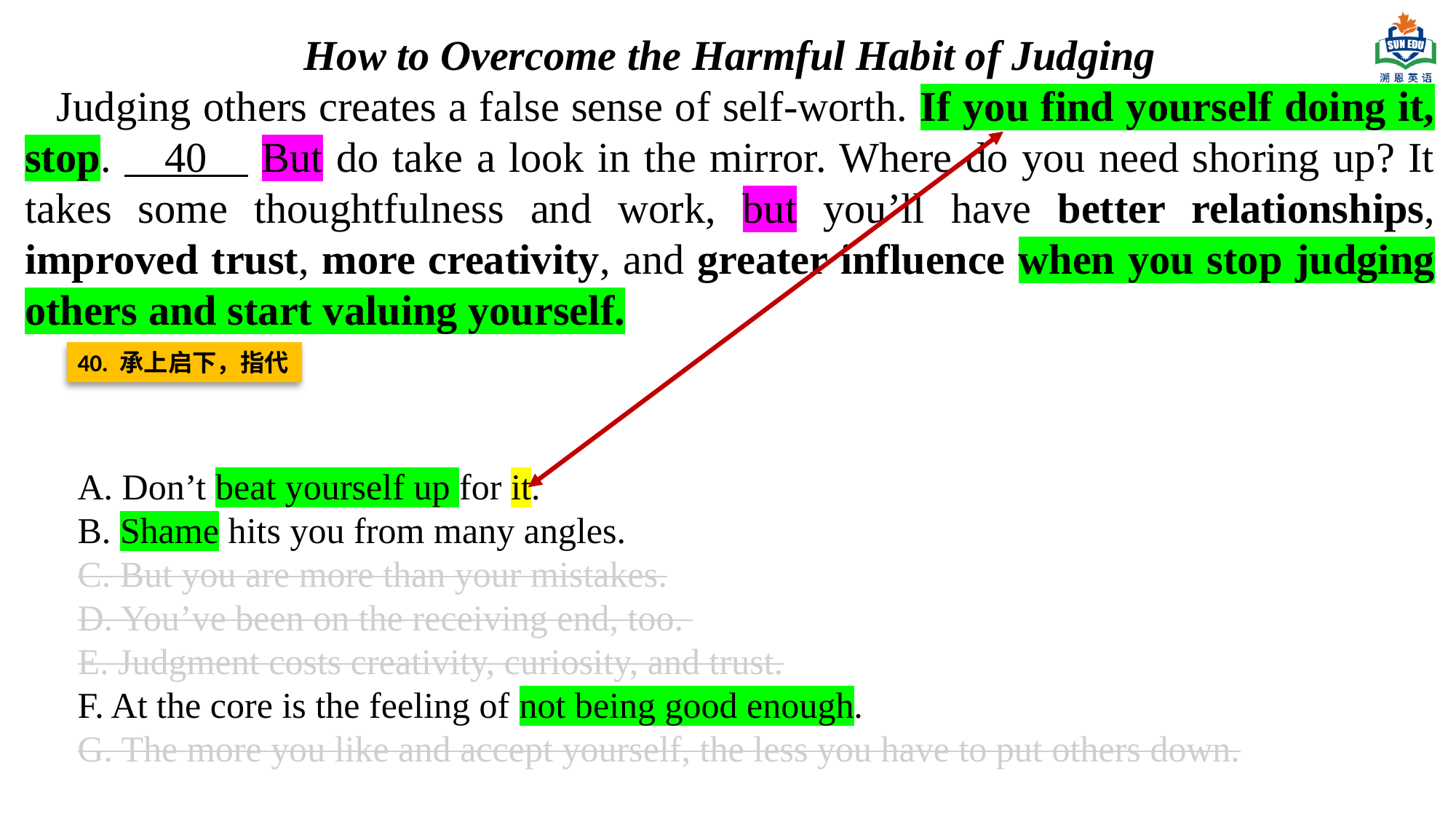

How to Overcome the Harmful Habit of Judging
Judging others creates a false sense of self-worth. If you find yourself doing it, stop.    40    But do take a look in the mirror. Where do you need shoring up? It takes some thoughtfulness and work, but you’ll have better relationships, improved trust, more creativity, and greater influence when you stop judging others and start valuing yourself.
40. 承上启下，指代
A. Don’t beat yourself up for it.
B. Shame hits you from many angles.
C. But you are more than your mistakes.
D. You’ve been on the receiving end, too.
E. Judgment costs creativity, curiosity, and trust.
F. At the core is the feeling of not being good enough.
G. The more you like and accept yourself, the less you have to put others down.